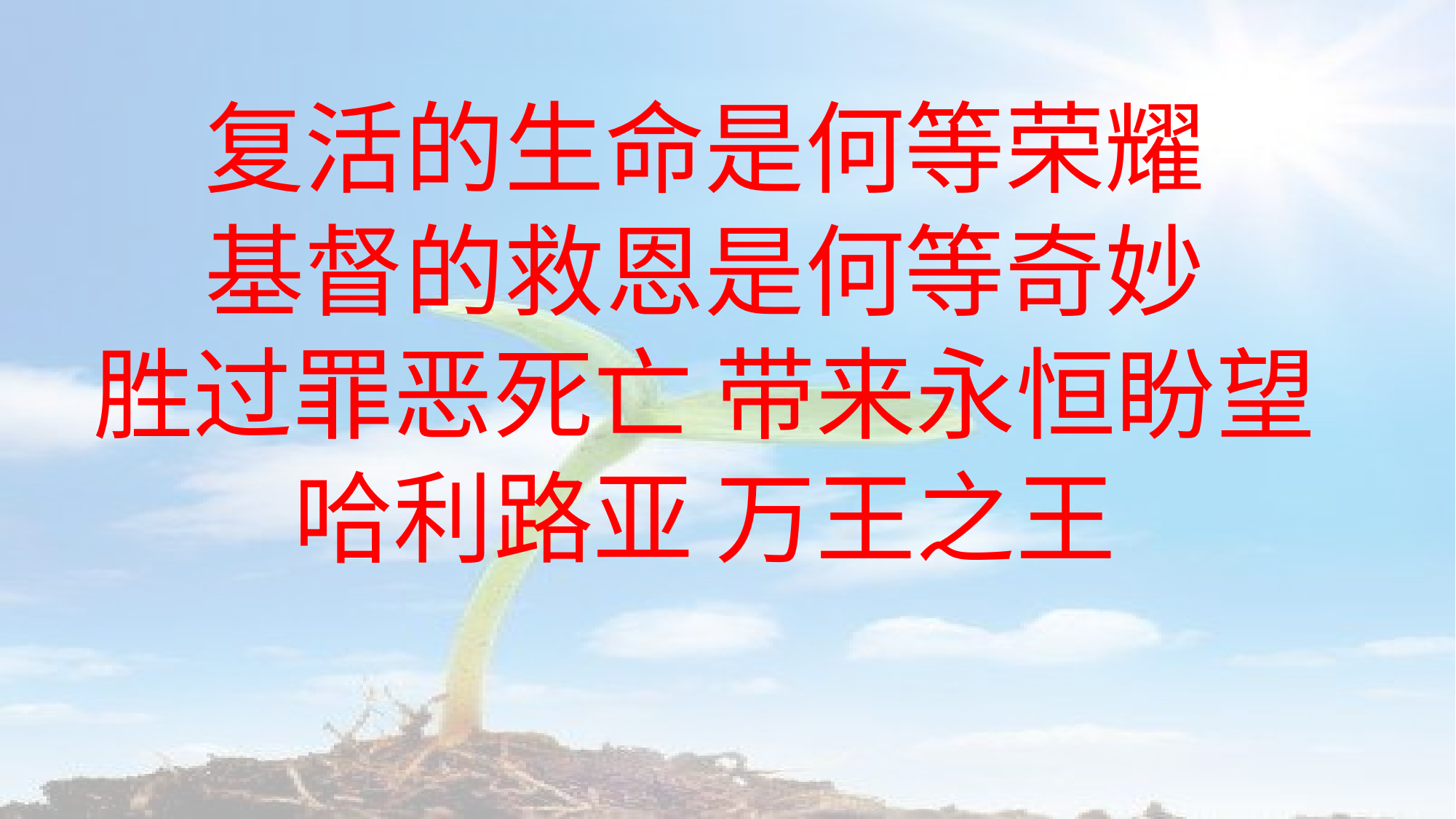

复活的生命是何等荣耀
基督的救恩是何等奇妙
胜过罪恶死亡 带来永恒盼望
哈利路亚 万王之王